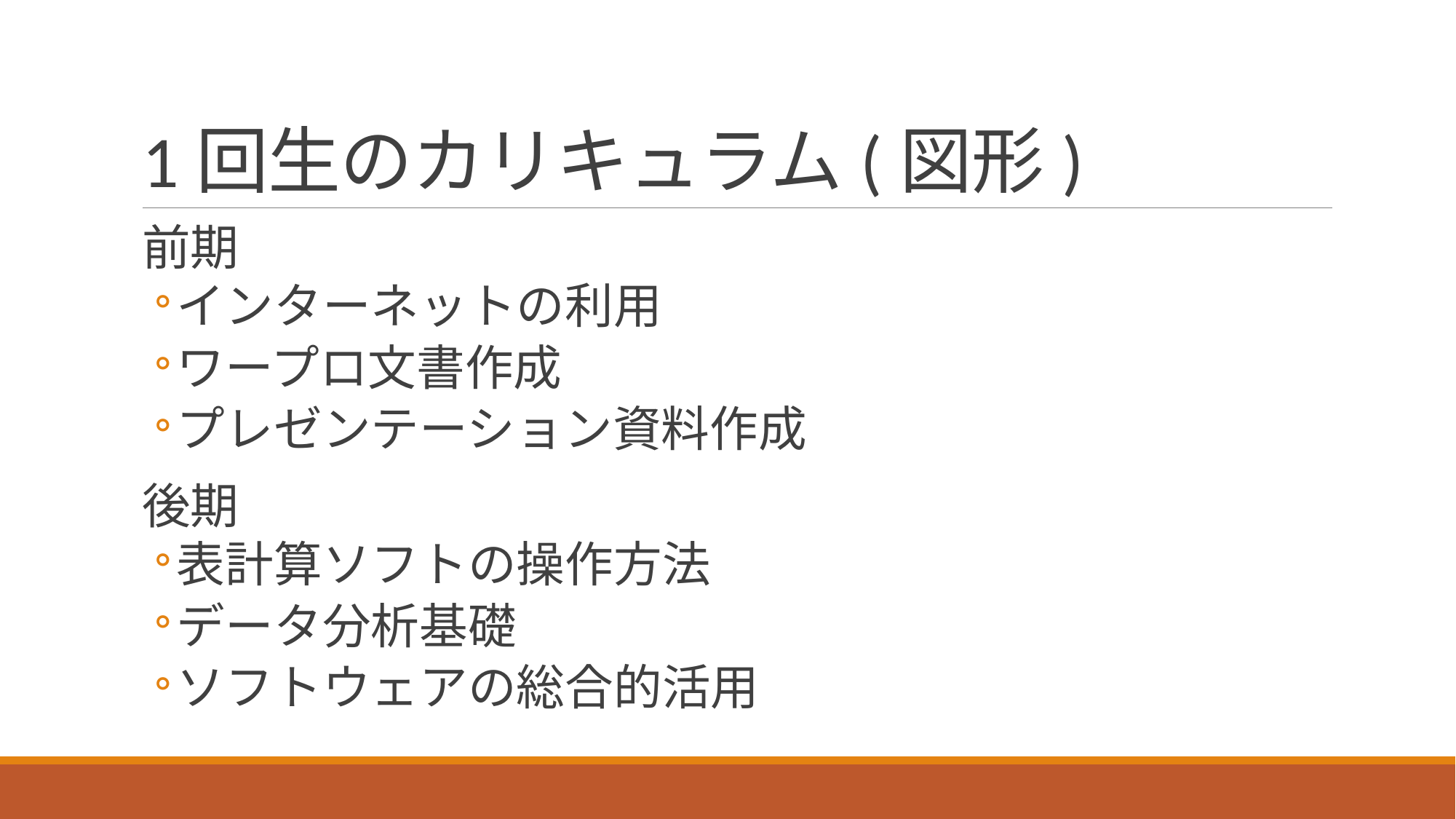

# 1回生のカリキュラム(図形)
前期
インターネットの利用
ワープロ文書作成
プレゼンテーション資料作成
後期
表計算ソフトの操作方法
データ分析基礎
ソフトウェアの総合的活用